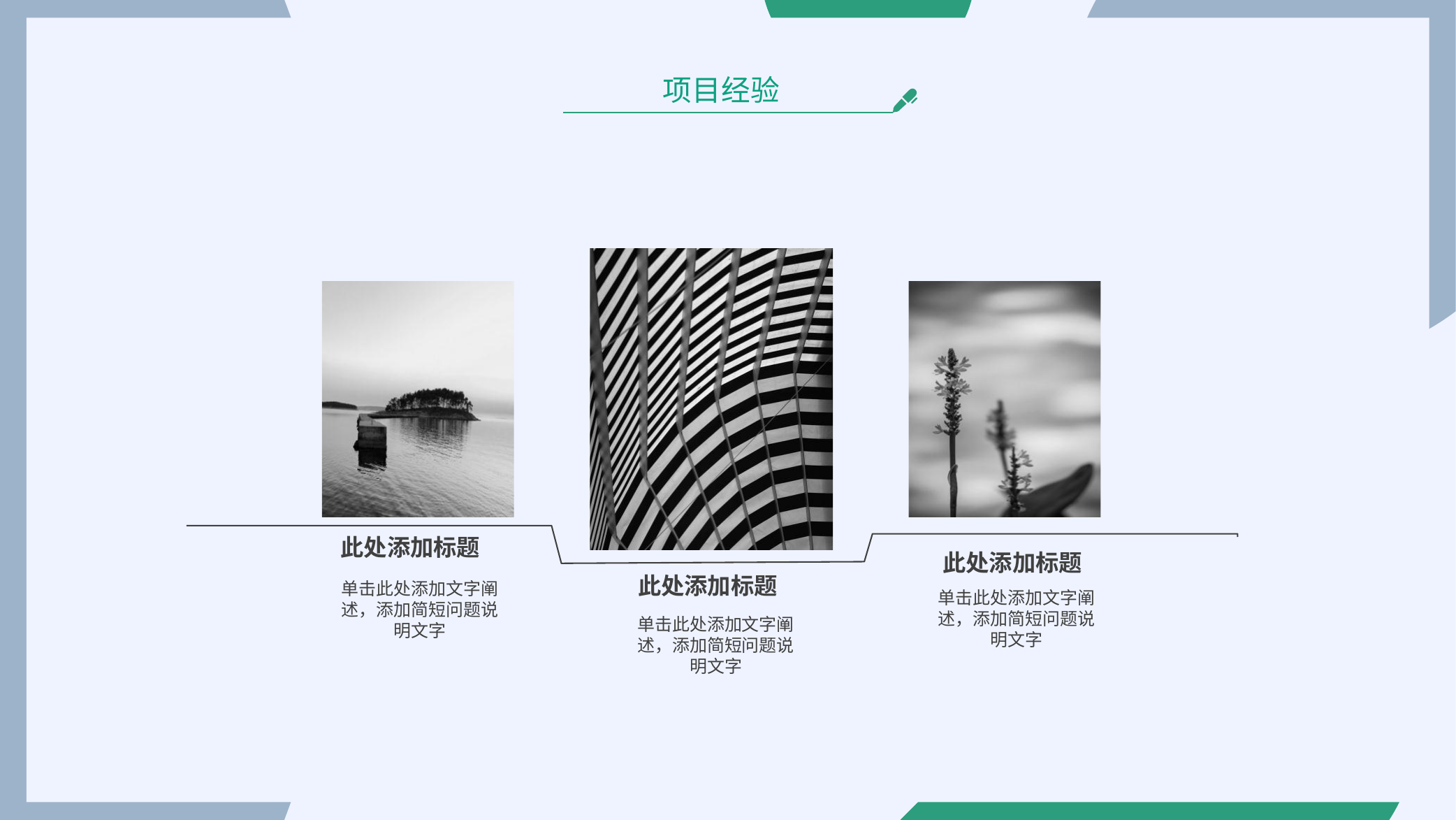

项目经验

此处添加标题
此处添加标题
此处添加标题
单击此处添加文字阐述，添加简短问题说明文字
单击此处添加文字阐述，添加简短问题说明文字
单击此处添加文字阐述，添加简短问题说明文字